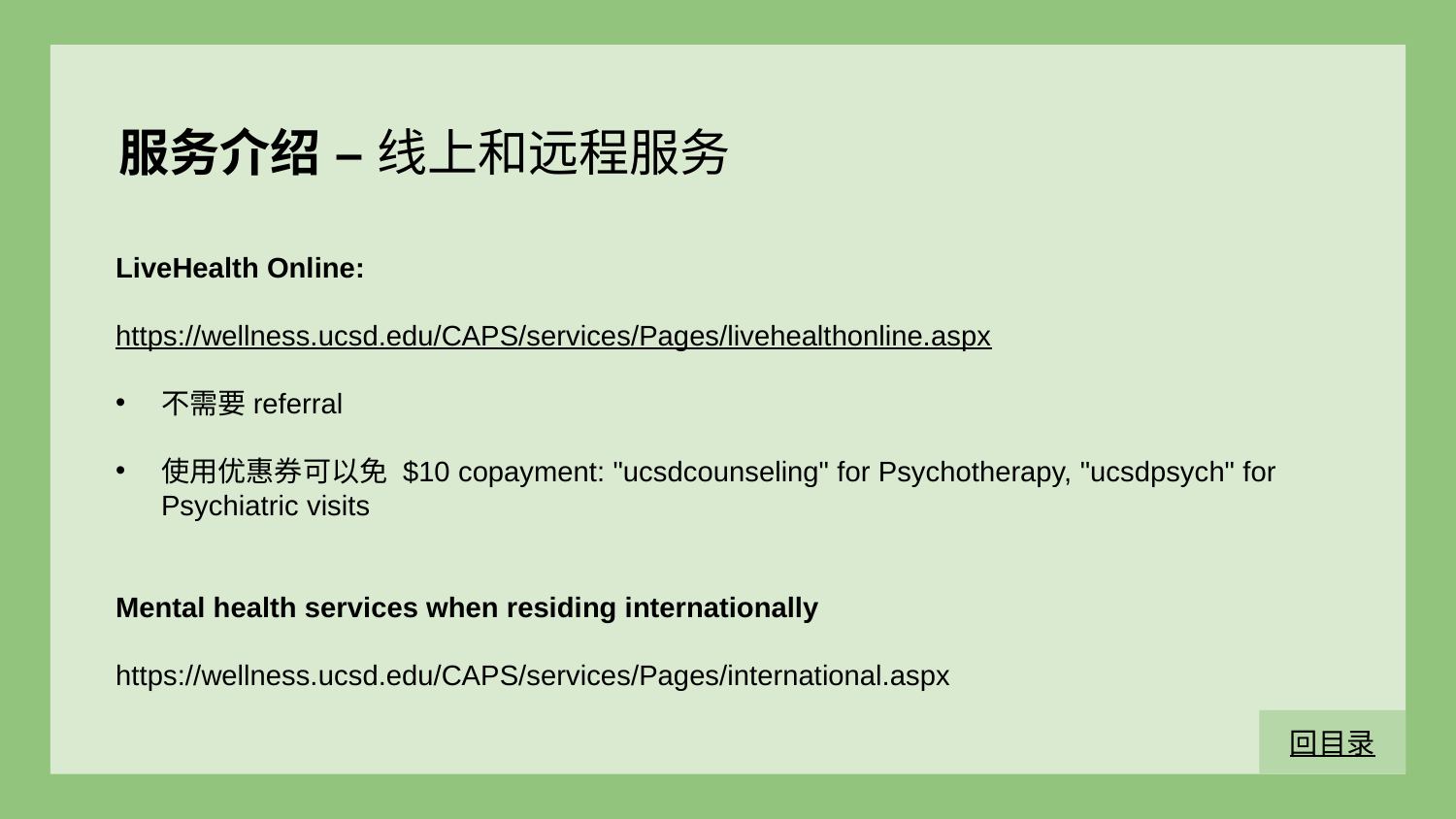

服务介绍 – 线上和远程服务
LiveHealth Online:

https://wellness.ucsd.edu/CAPS/services/Pages/livehealthonline.aspx

不需要referral

使用优惠券可以免 $10 copayment: "ucsdcounseling" for Psychotherapy, "ucsdpsych" for Psychiatric visits

Mental health services when residing internationally

https://wellness.ucsd.edu/CAPS/services/Pages/international.aspx
回目录